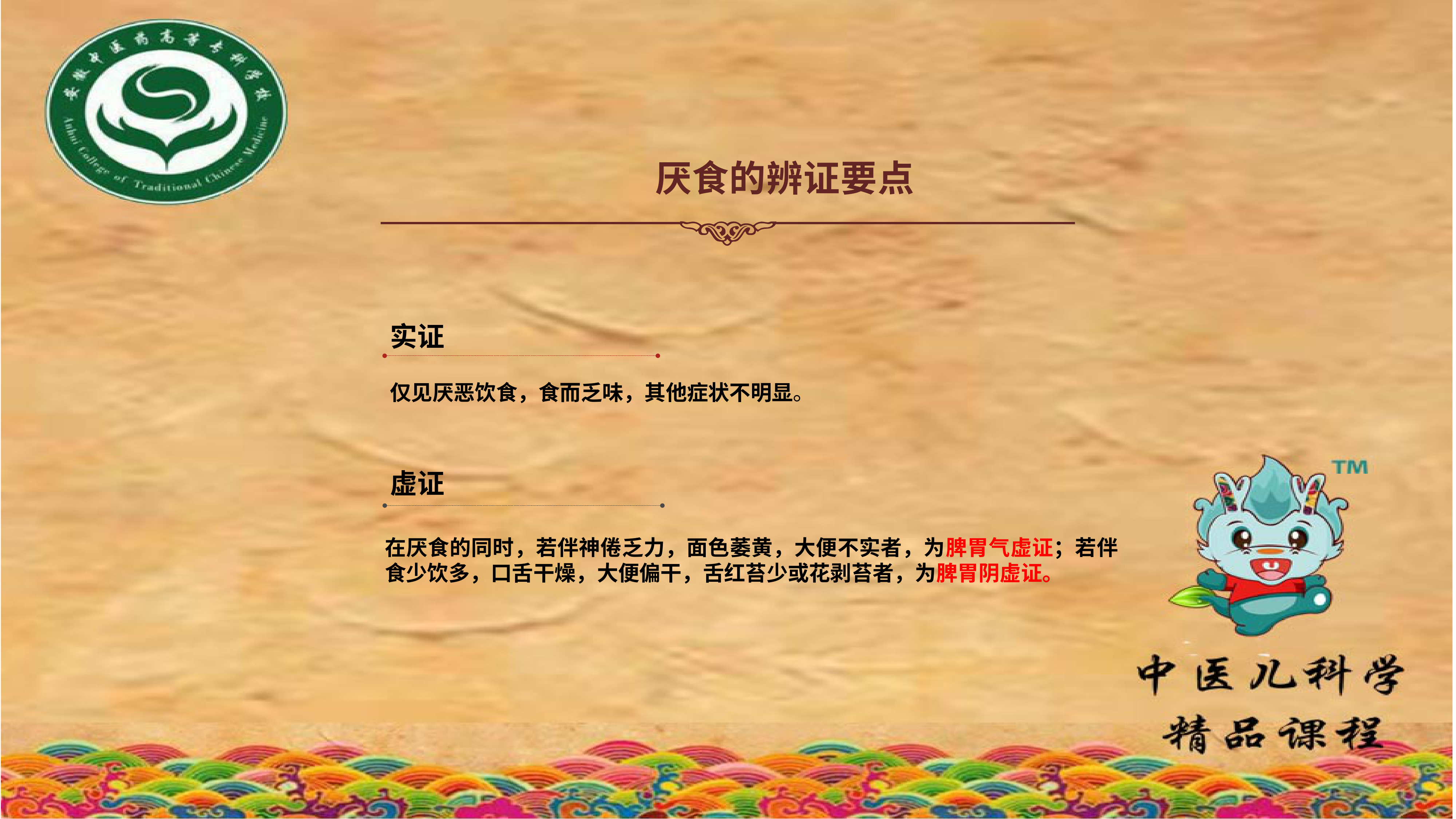

厌食的辨证要点

实证
仅见厌恶饮食，食而乏味，其他症状不明显。
虚证
在厌食的同时，若伴神倦乏力，面色萎黄，大便不实者，为脾胃气虚证；若伴食少饮多，口舌干燥，大便偏干，舌红苔少或花剥苔者，为脾胃阴虚证。